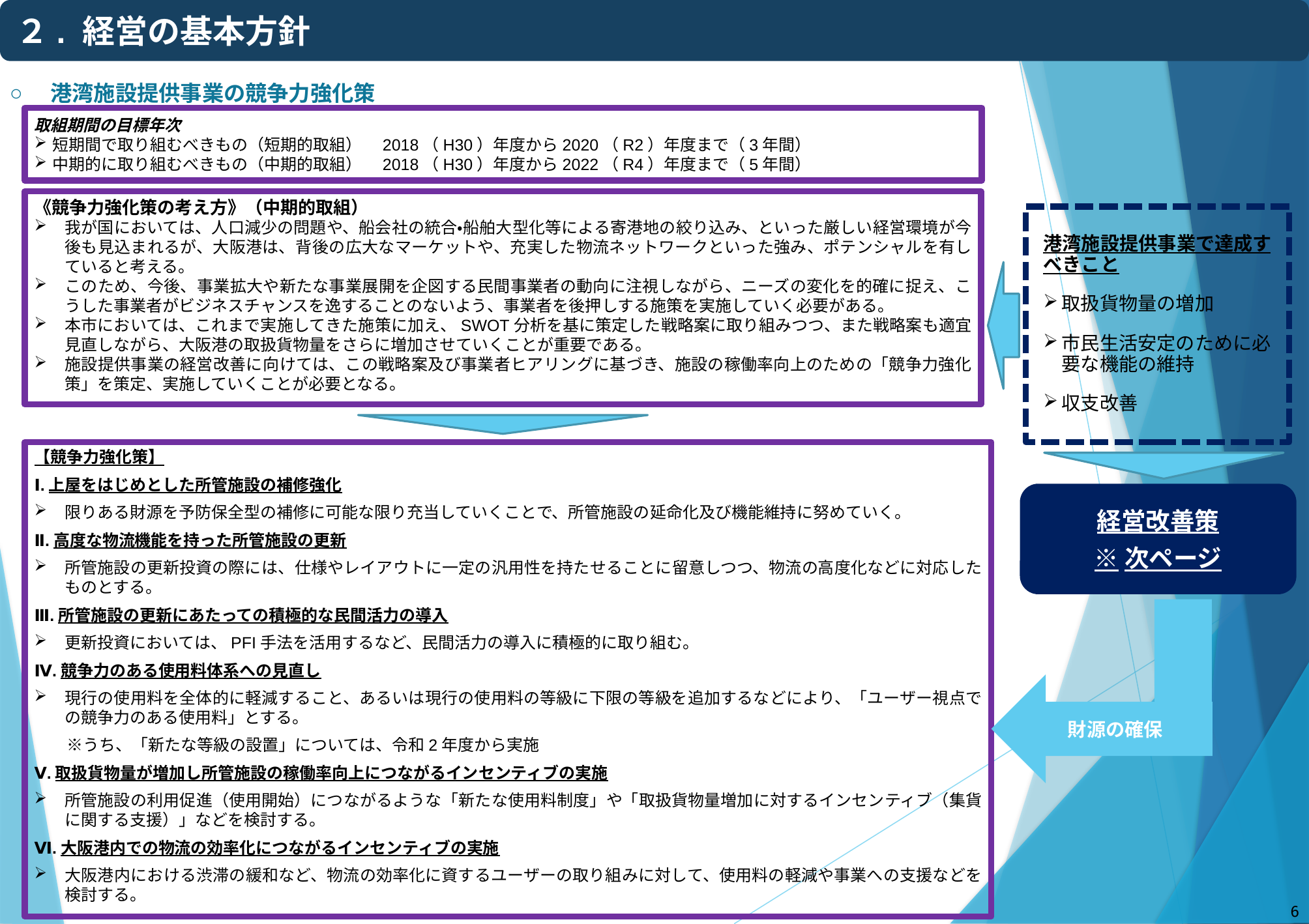

２. 経営の基本方針
港湾施設提供事業の競争力強化策
取組期間の目標年次
短期間で取り組むべきもの（短期的取組）　2018（H30）年度から2020（R2）年度まで（3年間）
中期的に取り組むべきもの（中期的取組）　2018（H30）年度から2022（R4）年度まで（5年間）
《競争力強化策の考え方》（中期的取組）
我が国においては、人口減少の問題や、船会社の統合・船舶大型化等による寄港地の絞り込み、といった厳しい経営環境が今後も見込まれるが、大阪港は、背後の広大なマーケットや、充実した物流ネットワークといった強み、ポテンシャルを有していると考える。
このため、今後、事業拡大や新たな事業展開を企図する民間事業者の動向に注視しながら、ニーズの変化を的確に捉え、こうした事業者がビジネスチャンスを逸することのないよう、事業者を後押しする施策を実施していく必要がある。
本市においては、これまで実施してきた施策に加え、SWOT分析を基に策定した戦略案に取り組みつつ、また戦略案も適宜見直しながら、大阪港の取扱貨物量をさらに増加させていくことが重要である。
施設提供事業の経営改善に向けては、この戦略案及び事業者ヒアリングに基づき、施設の稼働率向上のための「競争力強化策」を策定、実施していくことが必要となる。
港湾施設提供事業で達成すべきこと
取扱貨物量の増加
市民生活安定のために必要な機能の維持
収支改善

【競争力強化策】
Ⅰ.上屋をはじめとした所管施設の補修強化
限りある財源を予防保全型の補修に可能な限り充当していくことで、所管施設の延命化及び機能維持に努めていく。
Ⅱ.高度な物流機能を持った所管施設の更新
所管施設の更新投資の際には、仕様やレイアウトに一定の汎用性を持たせることに留意しつつ、物流の高度化などに対応したものとする。
Ⅲ.所管施設の更新にあたっての積極的な民間活力の導入
更新投資においては、PFI手法を活用するなど、民間活力の導入に積極的に取り組む。
Ⅳ.競争力のある使用料体系への見直し
現行の使用料を全体的に軽減すること、あるいは現行の使用料の等級に下限の等級を追加するなどにより、「ユーザー視点での競争力のある使用料」とする。
　　※うち、「新たな等級の設置」については、令和2年度から実施
Ⅴ.取扱貨物量が増加し所管施設の稼働率向上につながるインセンティブの実施
所管施設の利用促進（使用開始）につながるような「新たな使用料制度」や「取扱貨物量増加に対するインセンティブ（集貨に関する支援）」などを検討する。
Ⅵ.大阪港内での物流の効率化につながるインセンティブの実施
大阪港内における渋滞の緩和など、物流の効率化に資するユーザーの取り組みに対して、使用料の軽減や事業への支援などを検討する。

経営改善策
※次ページ
財源の確保

6